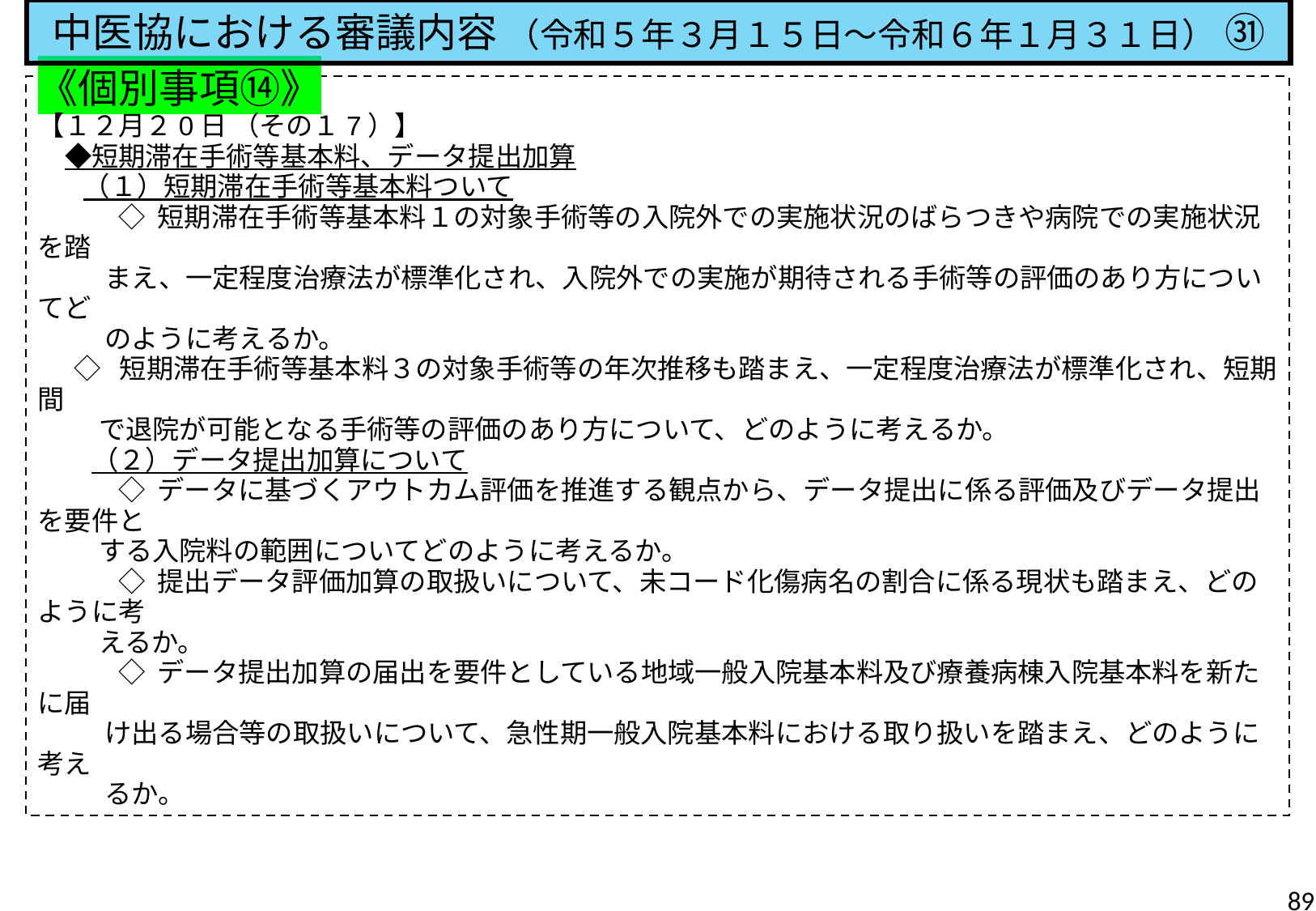

中医協における審議内容 （令和５年３月１５日～令和６年１月３１日） ㉛
《個別事項⑭》
【１２月２0日 （その１7）】
　◆短期滞在手術等基本料、データ提出加算
 　 （１）短期滞在手術等基本料ついて
　　　◇  短期滞在手術等基本料１の対象手術等の入院外での実施状況のばらつきや病院での実施状況を踏
          まえ、一定程度治療法が標準化され、入院外での実施が期待される手術等の評価のあり方についてど
          のように考えるか。
      ◇  短期滞在手術等基本料３の対象手術等の年次推移も踏まえ、一定程度治療法が標準化され、短期間
         で退院が可能となる手術等の評価のあり方について、どのように考えるか。
　　（２）データ提出加算について
　　　◇  データに基づくアウトカム評価を推進する観点から、データ提出に係る評価及びデータ提出を要件と
         する入院料の範囲についてどのように考えるか。
　　　◇  提出データ評価加算の取扱いについて、未コード化傷病名の割合に係る現状も踏まえ、どのように考
         えるか。
　　　◇  データ提出加算の届出を要件としている地域一般入院基本料及び療養病棟入院基本料を新たに届
          け出る場合等の取扱いについて、急性期一般入院基本料における取り扱いを踏まえ、どのように考え
          るか。
89